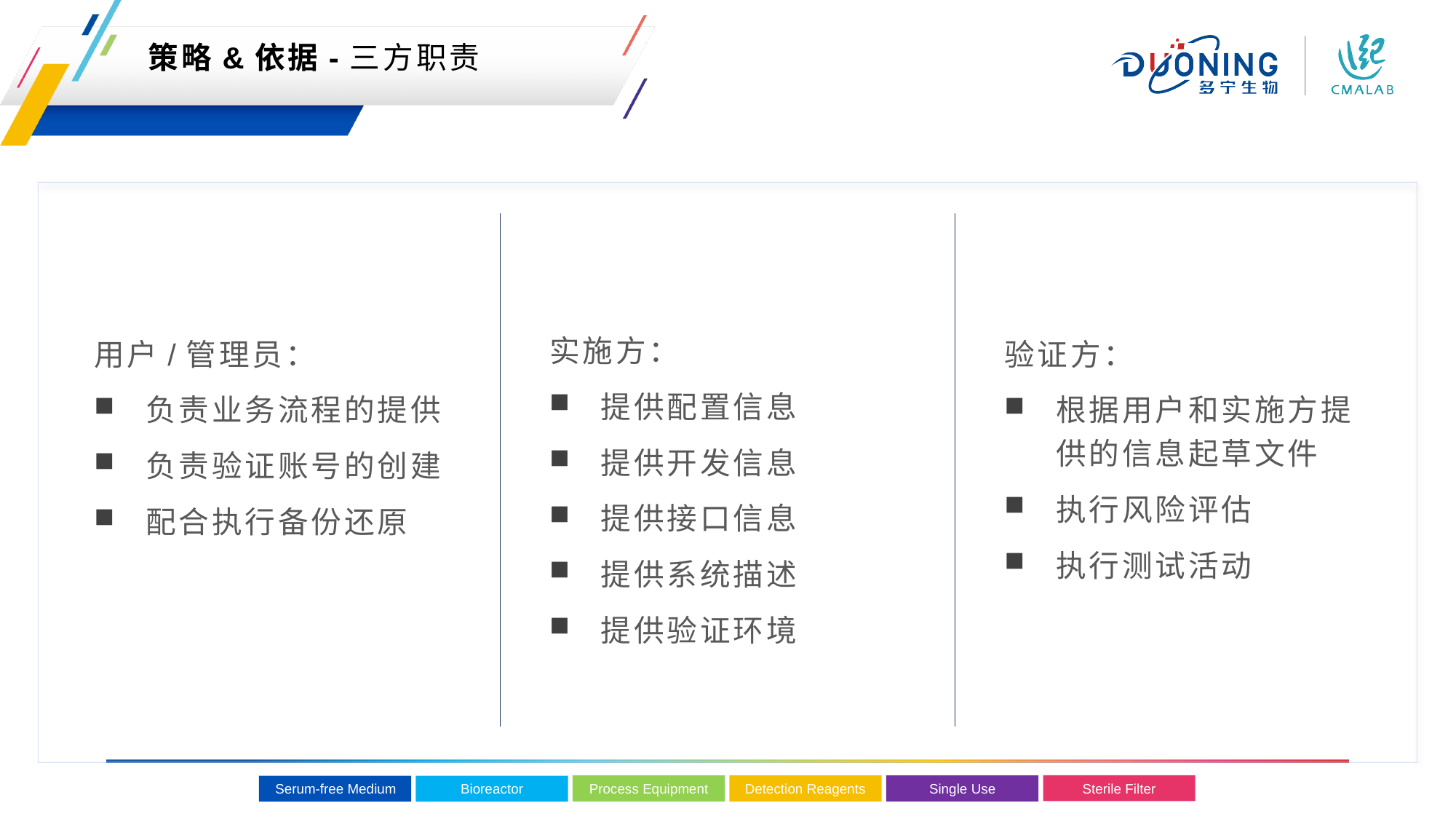

策略&依据-三方职责

实施方：
提供配置信息
提供开发信息
提供接口信息
提供系统描述
提供验证环境
验证方：
根据用户和实施方提供的信息起草文件
执行风险评估
执行测试活动
用户/管理员：
负责业务流程的提供
负责验证账号的创建
配合执行备份还原